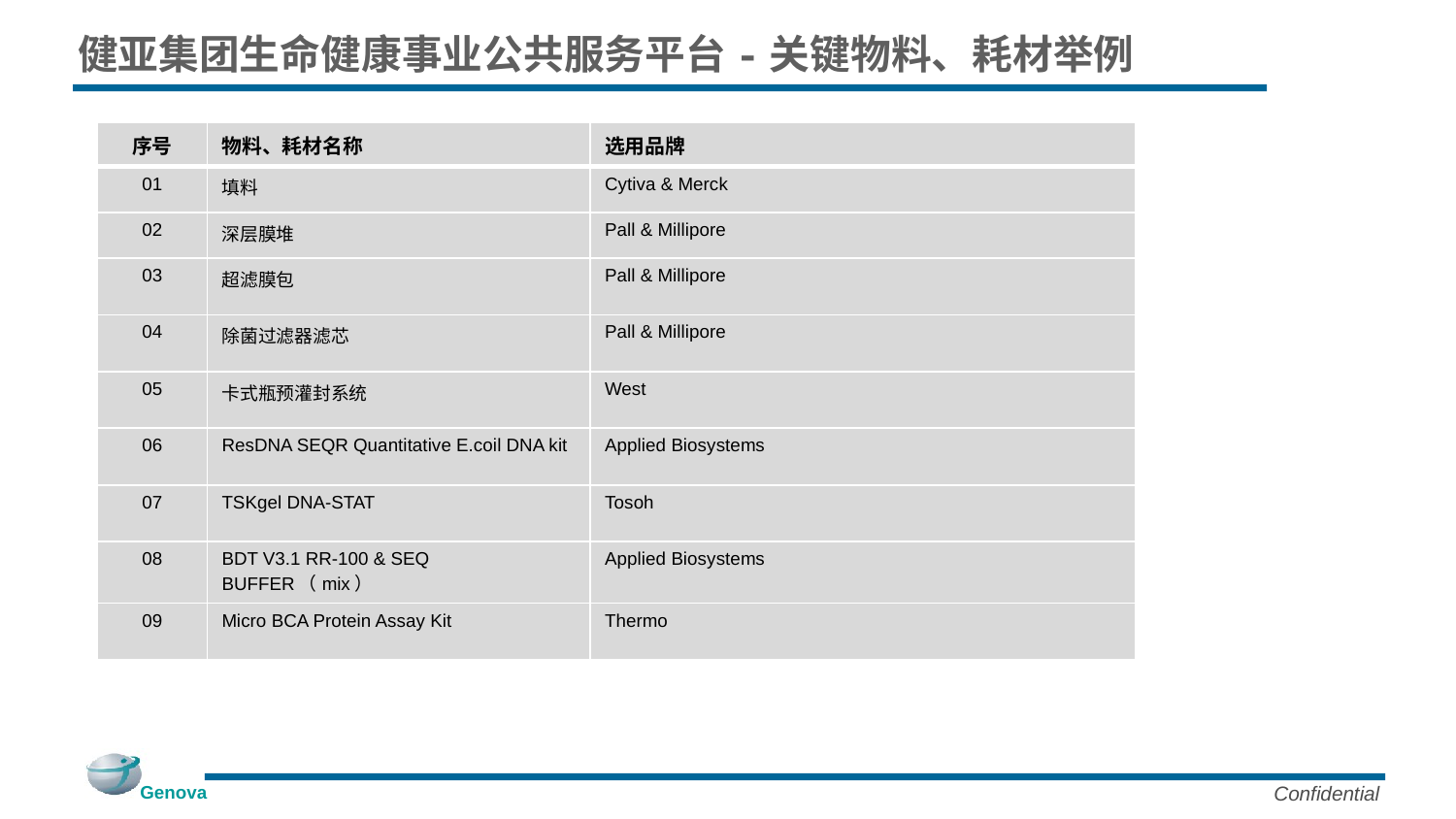

# 健亚集团生命健康事业公共服务平台-关键物料、耗材举例
| 序号 | 物料、耗材名称 | 选用品牌 |
| --- | --- | --- |
| 01 | 填料 | Cytiva & Merck |
| 02 | 深层膜堆 | Pall & Millipore |
| 03 | 超滤膜包 | Pall & Millipore |
| 04 | 除菌过滤器滤芯 | Pall & Millipore |
| 05 | 卡式瓶预灌封系统 | West |
| 06 | ResDNA SEQR Quantitative E.coil DNA kit | Applied Biosystems |
| 07 | TSKgel DNA-STAT | Tosoh |
| 08 | BDT V3.1 RR-100 & SEQ BUFFER（mix） | Applied Biosystems |
| 09 | Micro BCA Protein Assay Kit | Thermo |